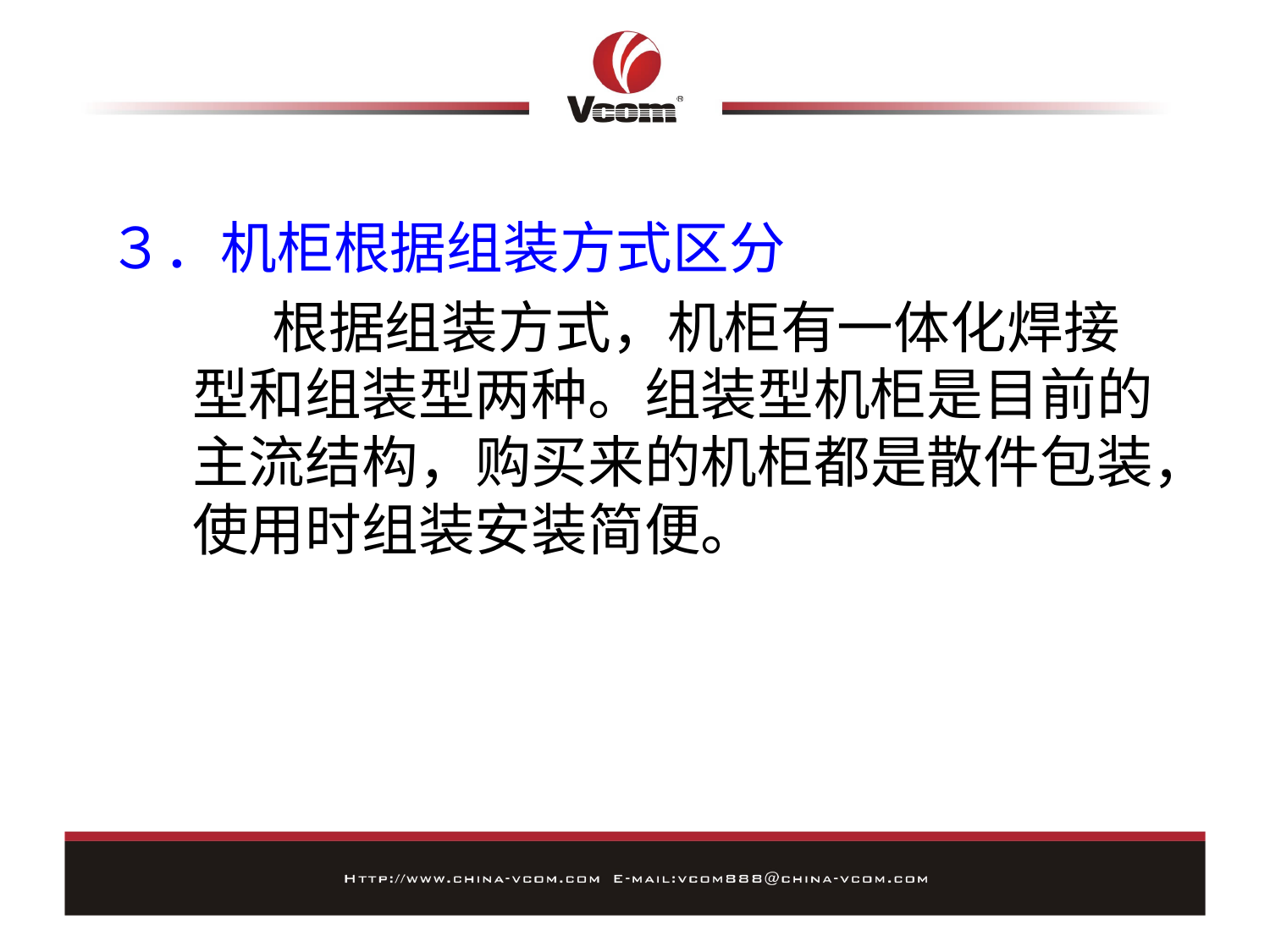

#
３．机柜根据组装方式区分
   　　根据组装方式，机柜有一体化焊接型和组装型两种。组装型机柜是目前的主流结构，购买来的机柜都是散件包装，使用时组装安装简便。